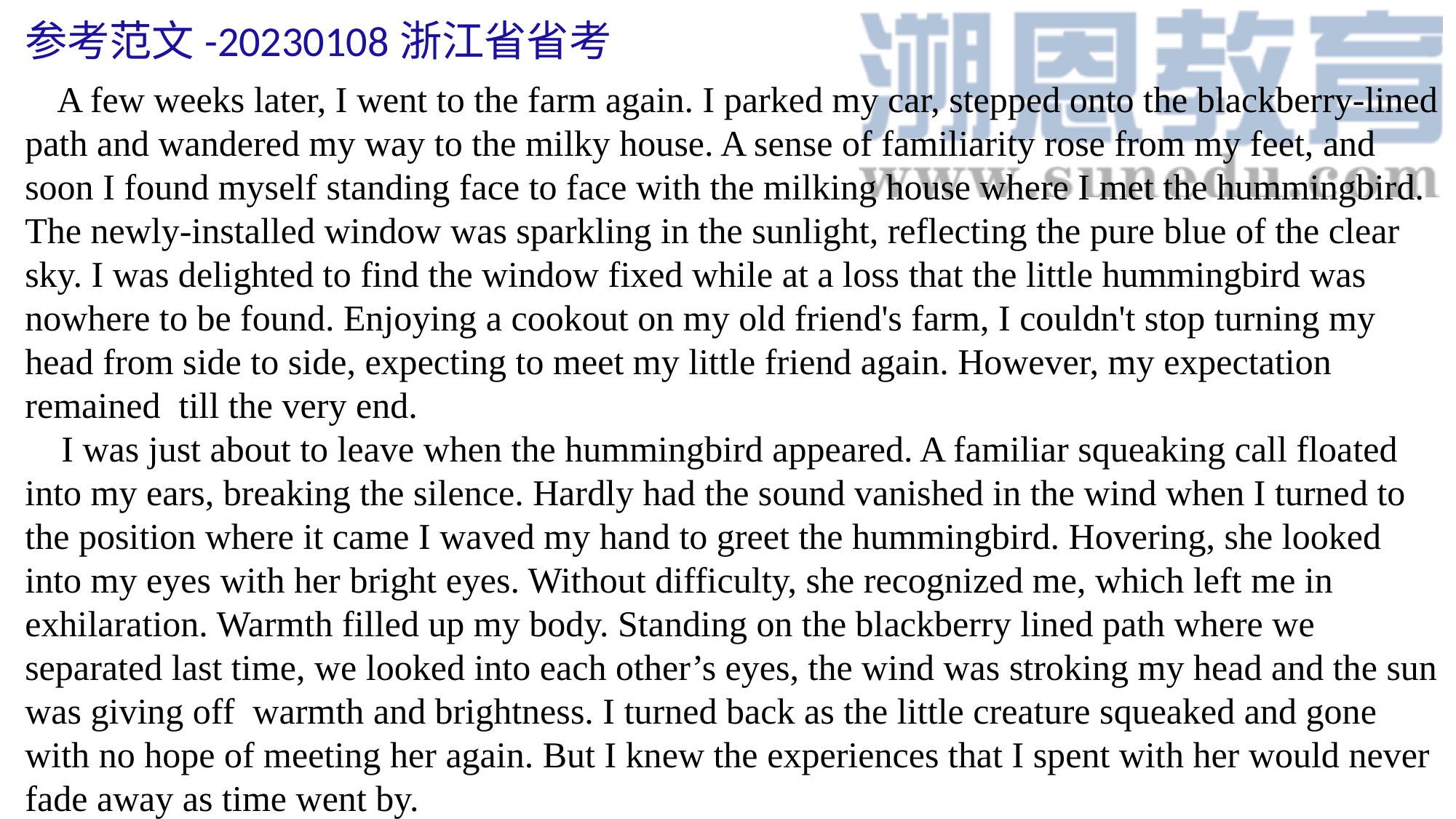

参考范文-20230108浙江省省考
    A few weeks later, I went to the farm again. I parked my car, stepped onto the blackberry-lined path and wandered my way to the milky house. A sense of familiarity rose from my feet, and soon I found myself standing face to face with the milking house where I met the hummingbird. The newly-installed window was sparkling in the sunlight, reflecting the pure blue of the clear sky. I was delighted to find the window fixed while at a loss that the little hummingbird was nowhere to be found. Enjoying a cookout on my old friend's farm, I couldn't stop turning my head from side to side, expecting to meet my little friend again. However, my expectation remained  till the very end.
    I was just about to leave when the hummingbird appeared. A familiar squeaking call floated into my ears, breaking the silence. Hardly had the sound vanished in the wind when I turned to the position where it came I waved my hand to greet the hummingbird. Hovering, she looked into my eyes with her bright eyes. Without difficulty, she recognized me, which left me in exhilaration. Warmth filled up my body. Standing on the blackberry lined path where we separated last time, we looked into each other’s eyes, the wind was stroking my head and the sun was giving off  warmth and brightness. I turned back as the little creature squeaked and gone with no hope of meeting her again. But I knew the experiences that I spent with her would never fade away as time went by.